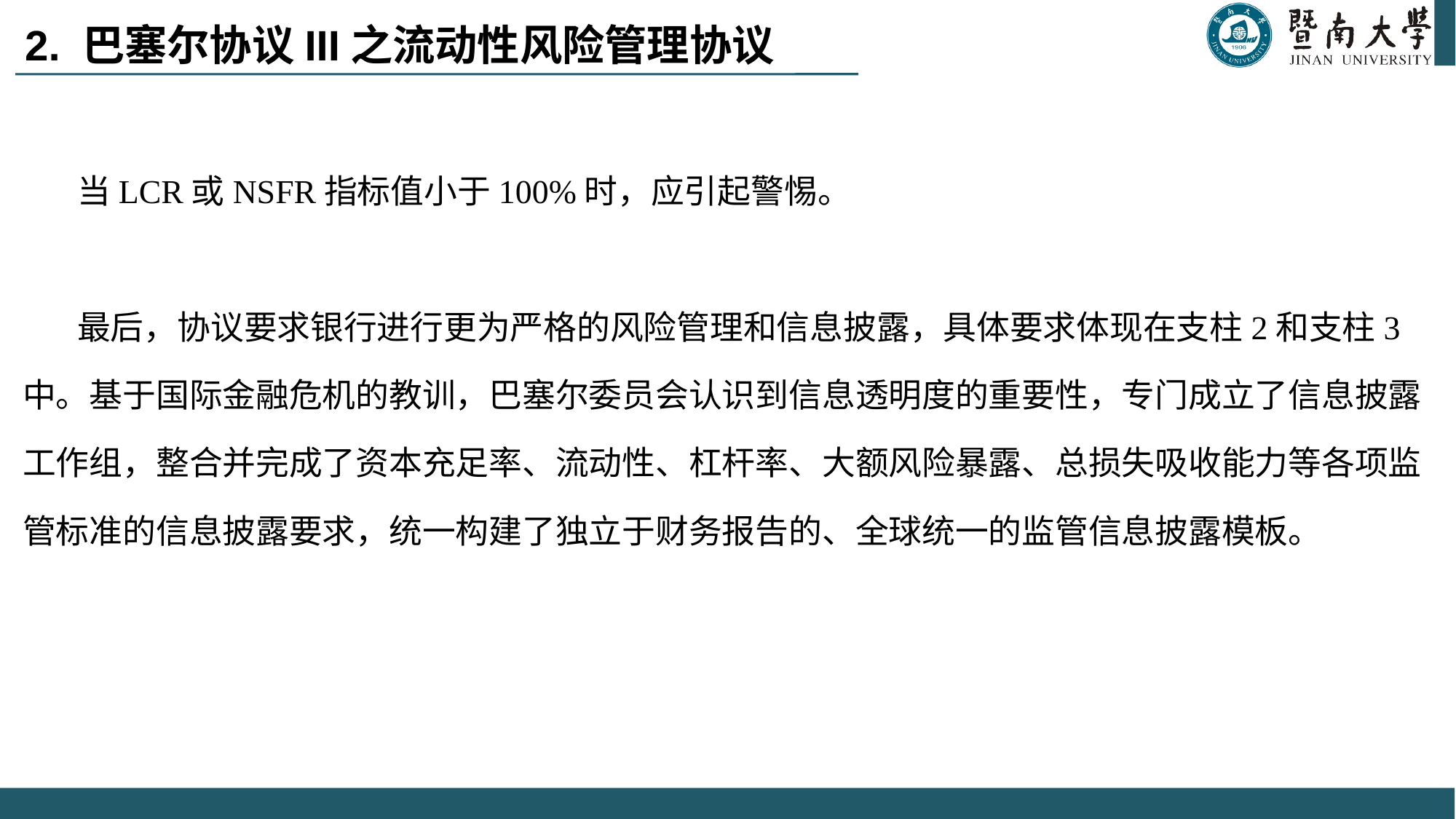

# 2. 巴塞尔协议III之流动性风险管理协议

当LCR或NSFR指标值小于100%时，应引起警惕。

最后，协议要求银行进行更为严格的风险管理和信息披露，具体要求体现在支柱2和支柱3中。基于国际金融危机的教训，巴塞尔委员会认识到信息透明度的重要性，专门成立了信息披露工作组，整合并完成了资本充足率、流动性、杠杆率、大额风险暴露、总损失吸收能力等各项监管标准的信息披露要求，统一构建了独立于财务报告的、全球统一的监管信息披露模板。